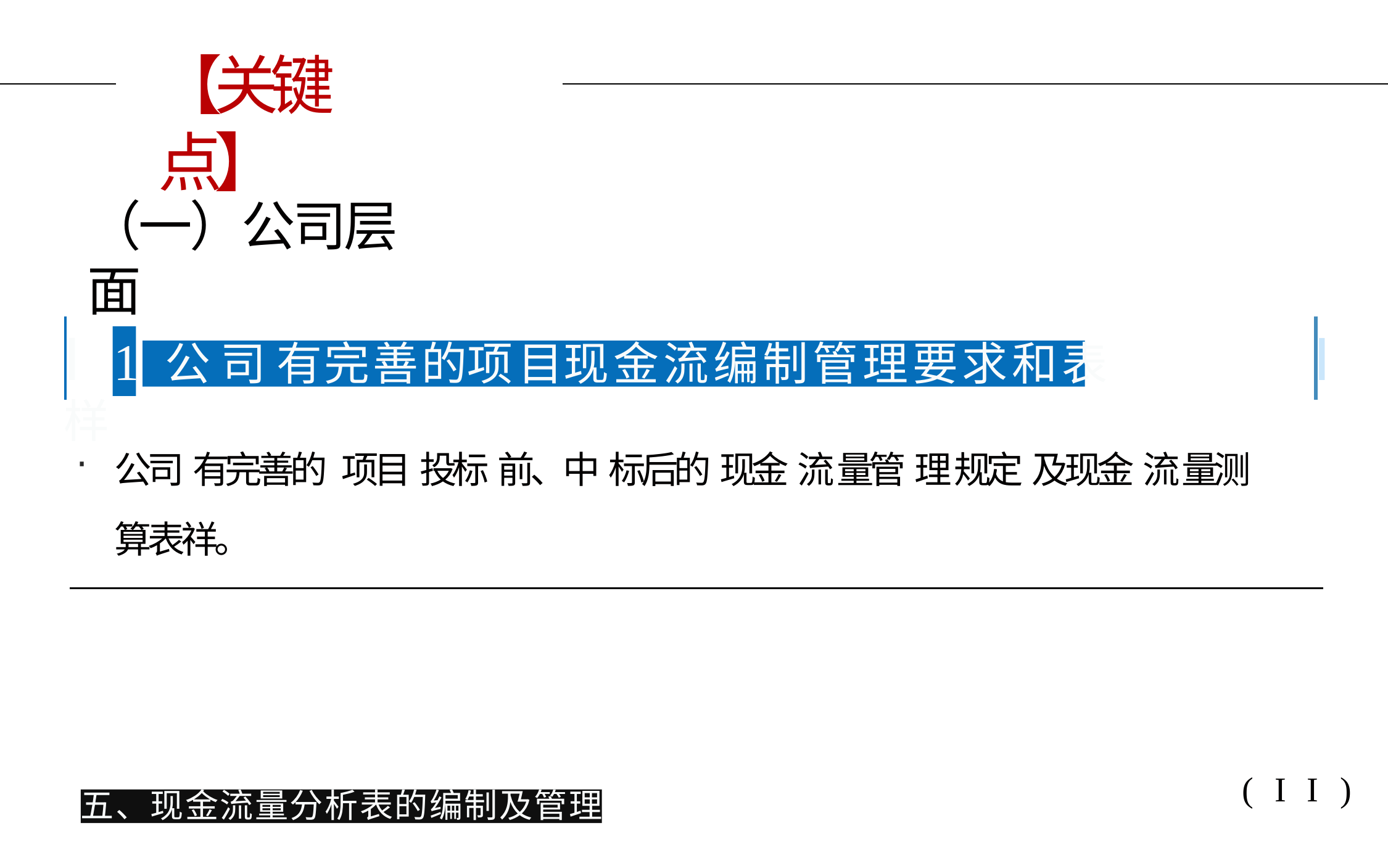

# 【关键点】

（一）公司层面

I	1 公 司 有完善的项目现金流编制管理要求和表样
I

公司 有完善的 项目 投标 前、中 标后的 现金 流量管 理规定 及现金 流量测 算表祥。

(II)
五、现金流量分析表的编制及管理